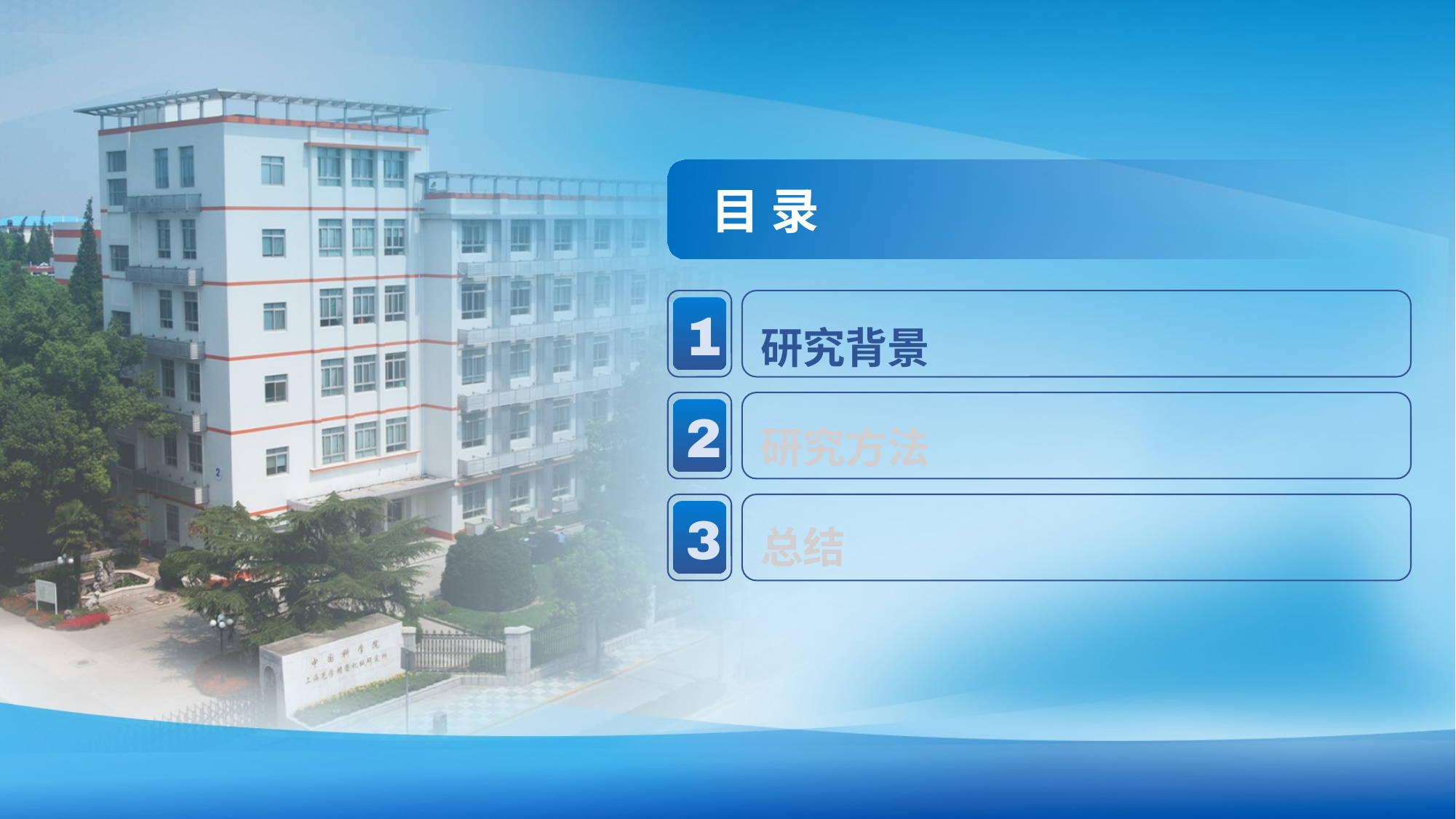

目 录
研究背景
研究方法
总结

1

2

3